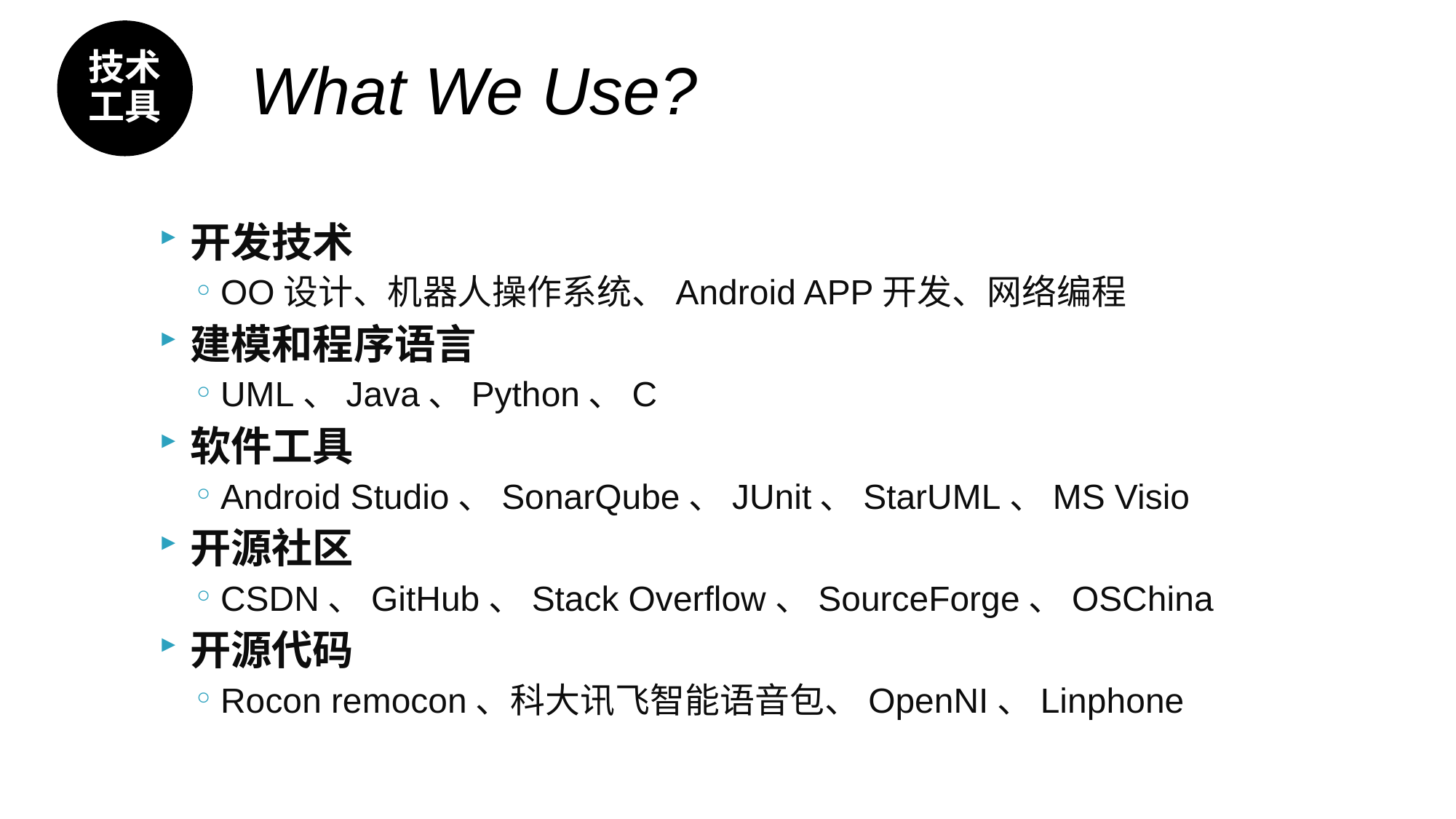

技术工具
What We Use?
开发技术
OO设计、机器人操作系统、Android APP开发、网络编程
建模和程序语言
UML、Java、Python、C
软件工具
Android Studio、SonarQube、JUnit、StarUML、MS Visio
开源社区
CSDN、GitHub、Stack Overflow、SourceForge、OSChina
开源代码
Rocon remocon、科大讯飞智能语音包、OpenNI、Linphone